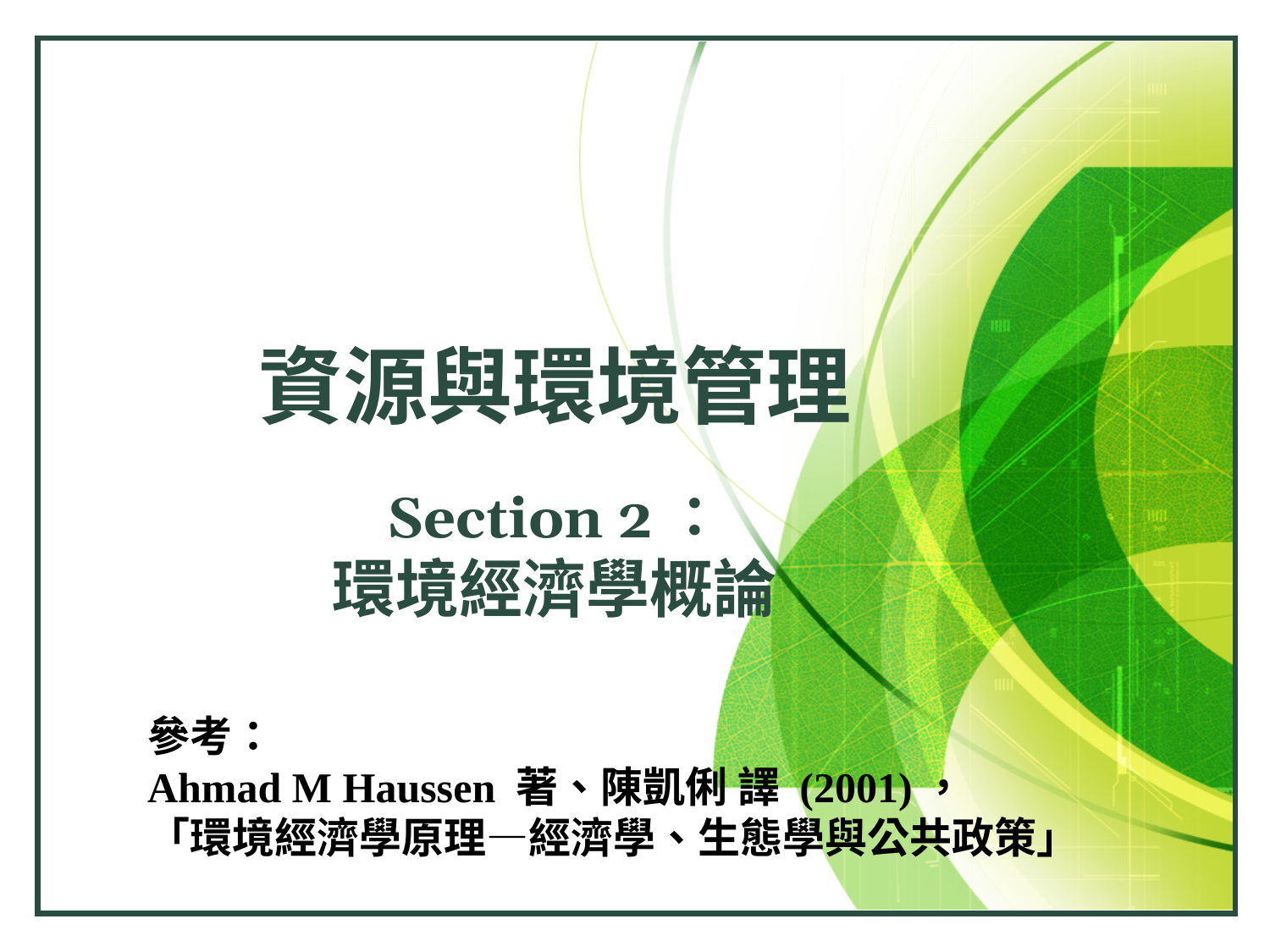

# 資源與環境管理 Section 2： 環境經濟學概論
參考：
Ahmad M Haussen 著、陳凱俐 譯 (2001)，
「環境經濟學原理—經濟學、生態學與公共政策」